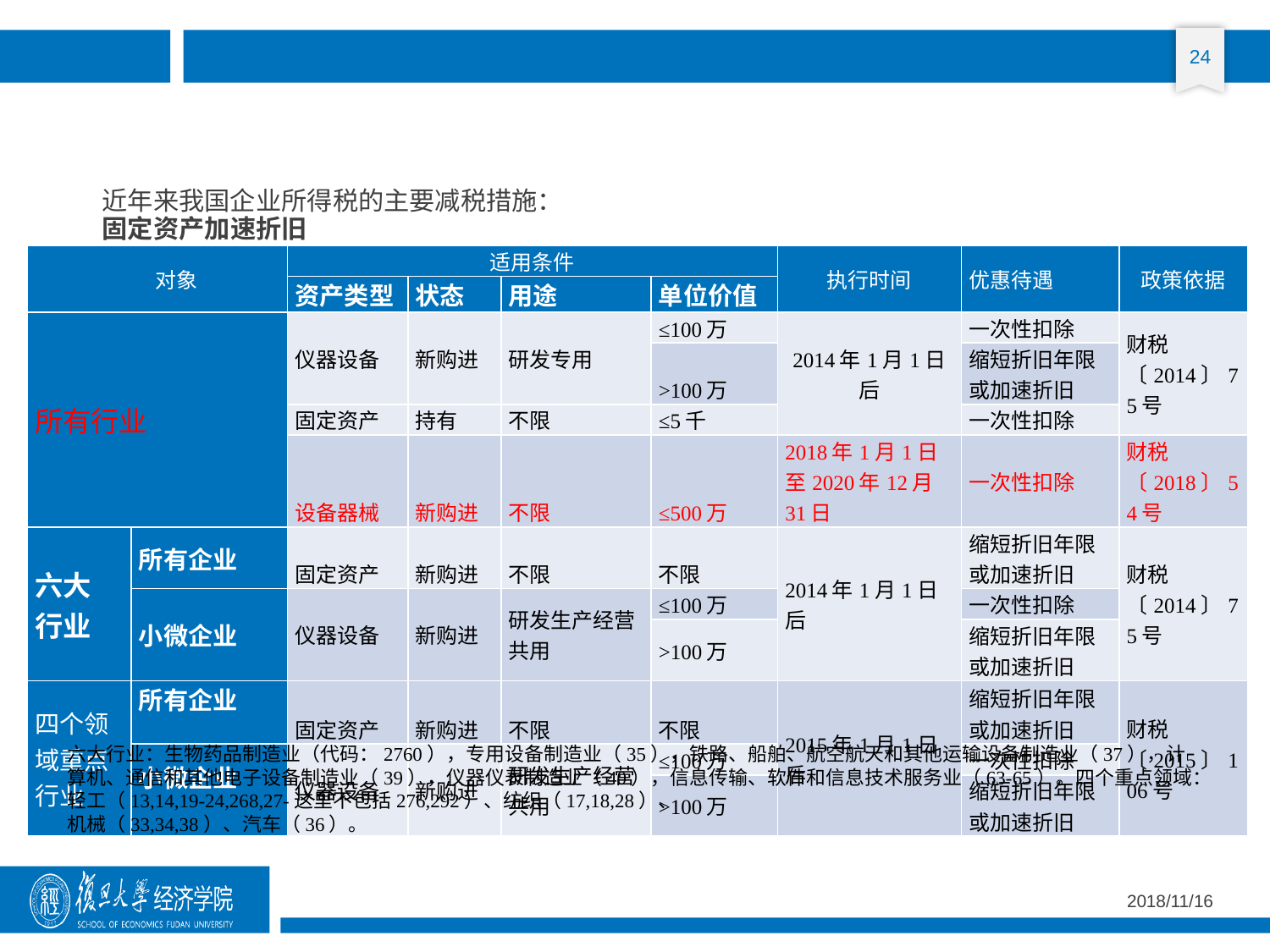

我国近年来的减税措施回顾
Part 4
# 近年来我国企业所得税的主要减税措施： 固定资产加速折旧
| 对象 |  | 适用条件 |  |  |  | 执行时间 | 优惠待遇 | 政策依据 |
| --- | --- | --- | --- | --- | --- | --- | --- | --- |
|  |  | 资产类型 | 状态 | 用途 | 单位价值 |  |  |  |
| 所有行业 |  | 仪器设备 | 新购进 | 研发专用 | ≤100万 | 2014年1月1日后 | 一次性扣除 | 财税〔2014〕75号 |
|  |  |  |  |  | >100万 |  | 缩短折旧年限或加速折旧 |  |
|  |  | 固定资产 | 持有 | 不限 | ≤5千 |  | 一次性扣除 |  |
|  |  | 设备器械 | 新购进 | 不限 | ≤500万 | 2018年1月1日至2020年12月31日 | 一次性扣除 | 财税〔2018〕54号 |
| 六大 行业 | 所有企业 | 固定资产 | 新购进 | 不限 | 不限 | 2014年1月1日后 | 缩短折旧年限或加速折旧 | 财税〔2014〕75号 |
|  | 小微企业 | 仪器设备 | 新购进 | 研发生产经营共用 | ≤100万 |  | 一次性扣除 |  |
|  |  |  |  |  | >100万 |  | 缩短折旧年限或加速折旧 |  |
| 四个领域重点行业 | 所有企业 | 固定资产 | 新购进 | 不限 | 不限 | 2015年1月1日后 | 缩短折旧年限或加速折旧 | 财税〔2015〕106号 |
|  | 小微企业 | 仪器设备 | 新购进 | 研发生产经营共用 | ≤100万 |  | 一次性扣除 |  |
|  |  |  |  |  | >100万 |  | 缩短折旧年限或加速折旧 |  |
六大行业：生物药品制造业（代码：2760），专用设备制造业（35），铁路、船舶、航空航天和其他运输设备制造业（37），计算机、通信和其他电子设备制造业（39），仪器仪表制造业（40），信息传输、软件和信息技术服务业（63-65）。四个重点领域：轻工（13,14,19-24,268,27-这里不包括276,292）、纺织（17,18,28）、
机械（33,34,38）、汽车（36）。